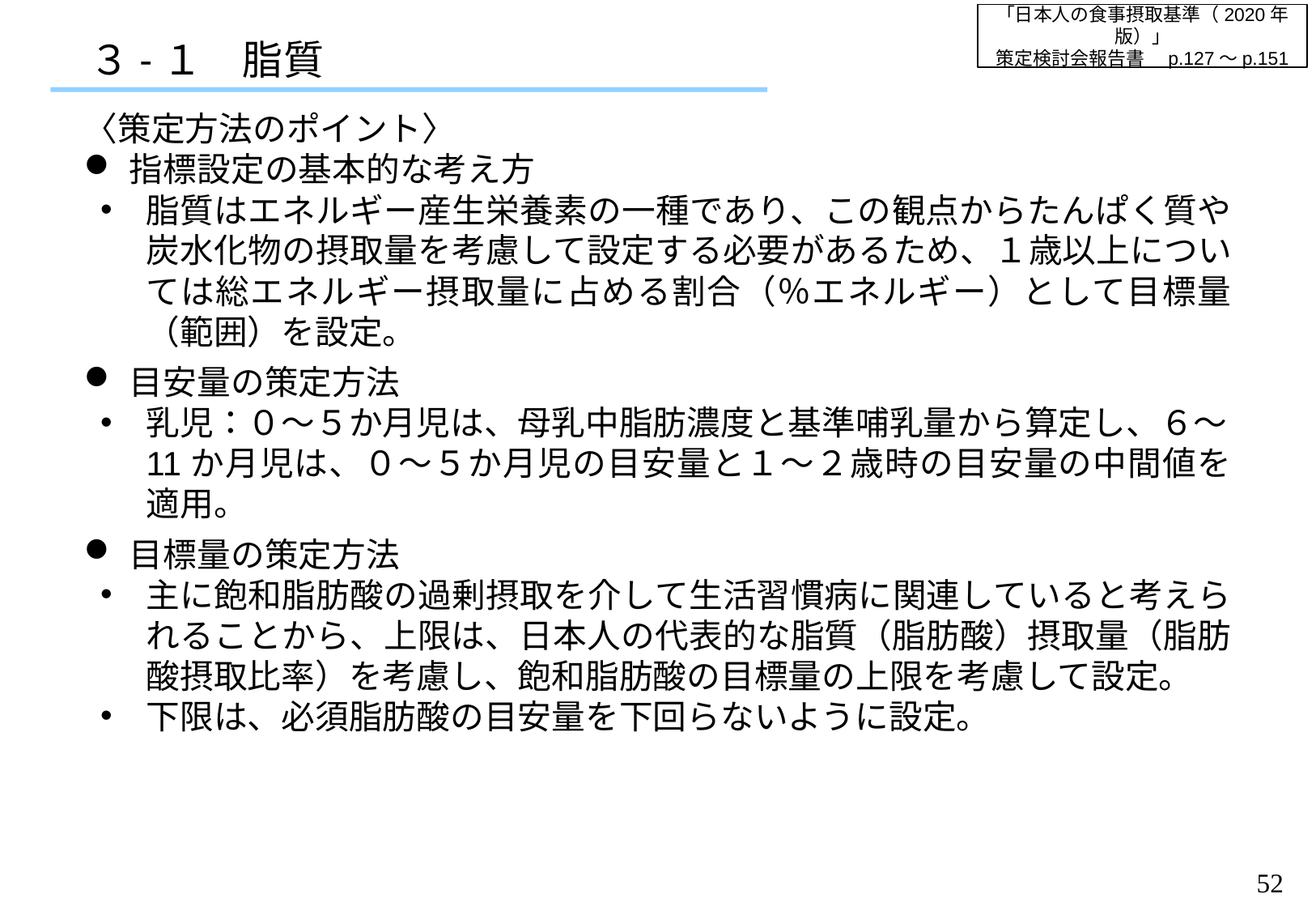

「日本人の食事摂取基準（2020年版）」
策定検討会報告書　p.127～p.151
３-１　脂質

〈策定方法のポイント〉
指標設定の基本的な考え方
脂質はエネルギー産生栄養素の一種であり、この観点からたんぱく質や炭水化物の摂取量を考慮して設定する必要があるため、１歳以上については総エネルギー摂取量に占める割合（％エネルギー）として目標量（範囲）を設定。
目安量の策定方法
乳児：０～５か月児は、母乳中脂肪濃度と基準哺乳量から算定し、６～11か月児は、０～５か月児の目安量と１～２歳時の目安量の中間値を適用。
目標量の策定方法
主に飽和脂肪酸の過剰摂取を介して生活習慣病に関連していると考えられることから、上限は、日本人の代表的な脂質（脂肪酸）摂取量（脂肪酸摂取比率）を考慮し、飽和脂肪酸の目標量の上限を考慮して設定。
下限は、必須脂肪酸の目安量を下回らないように設定。
52